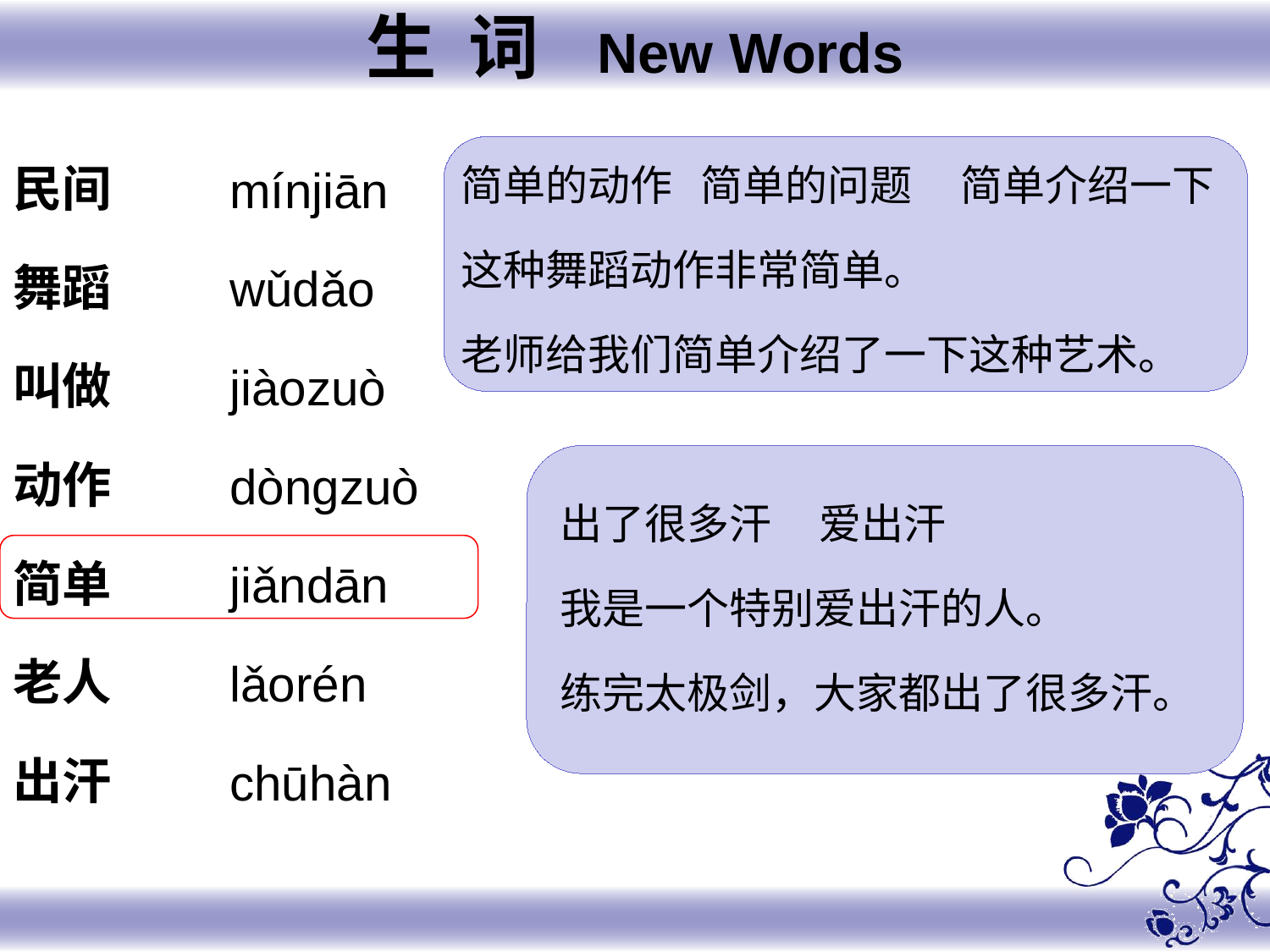

生  词   New Words
民间
舞蹈
叫做
动作
简单
老人
出汗
mínjiān
wǔdǎo
jiàozuò
dòngzuò
jiǎndān
lǎorén
chūhàn
简单的动作   简单的问题     简单介绍一下
这种舞蹈动作非常简单。
老师给我们简单介绍了一下这种艺术。

出了很多汗     爱出汗
我是一个特别爱出汗的人。
练完太极剑，大家都出了很多汗。